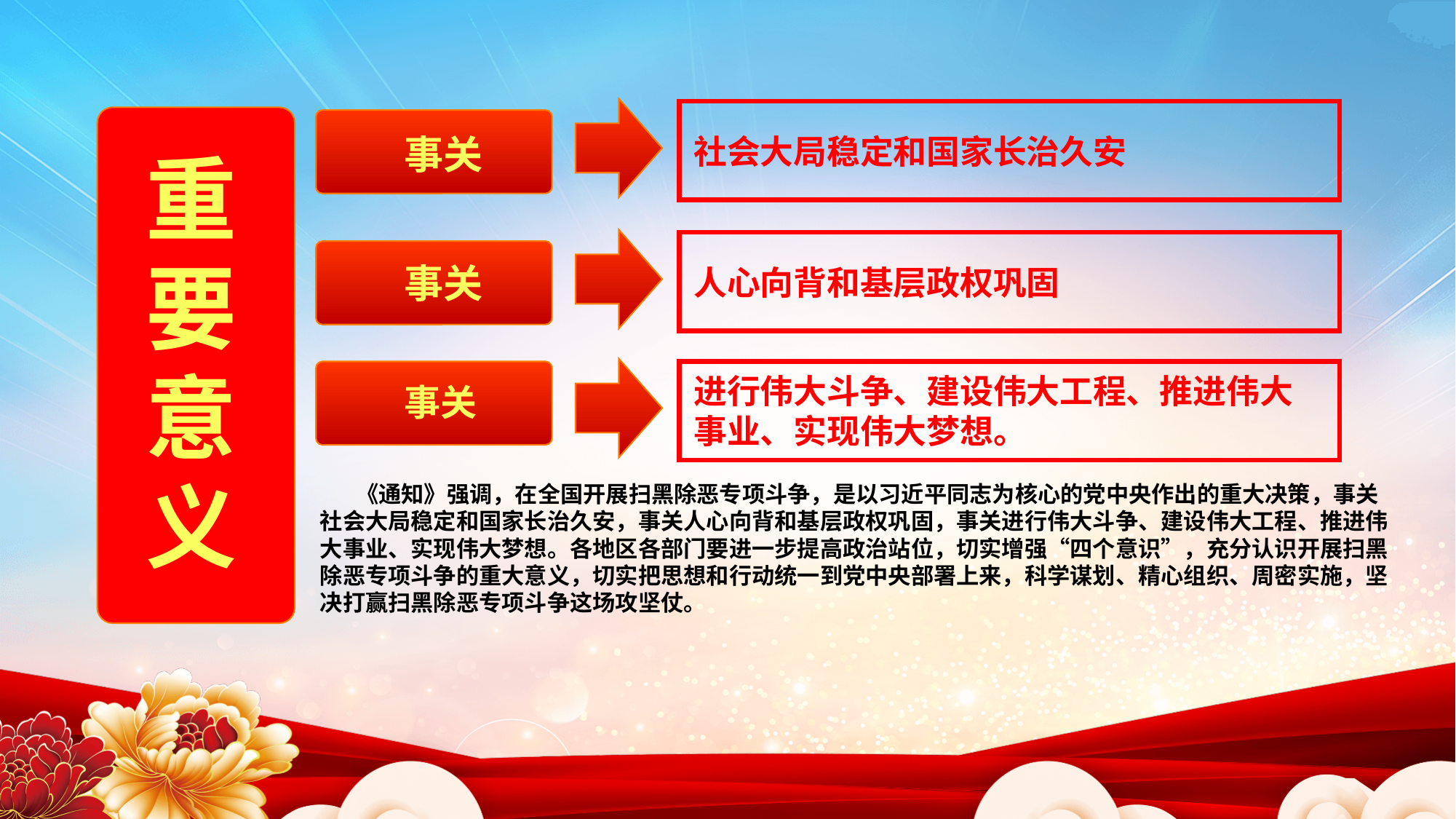

社会大局稳定和国家长治久安

事关
重要意义

人心向背和基层政权巩固

事关

进行伟大斗争、建设伟大工程、推进伟大事业、实现伟大梦想。
事关
      《通知》强调，在全国开展扫黑除恶专项斗争，是以习近平同志为核心的党中央作出的重大决策，事关社会大局稳定和国家长治久安，事关人心向背和基层政权巩固，事关进行伟大斗争、建设伟大工程、推进伟大事业、实现伟大梦想。各地区各部门要进一步提高政治站位，切实增强“四个意识”，充分认识开展扫黑除恶专项斗争的重大意义，切实把思想和行动统一到党中央部署上来，科学谋划、精心组织、周密实施，坚决打赢扫黑除恶专项斗争这场攻坚仗。